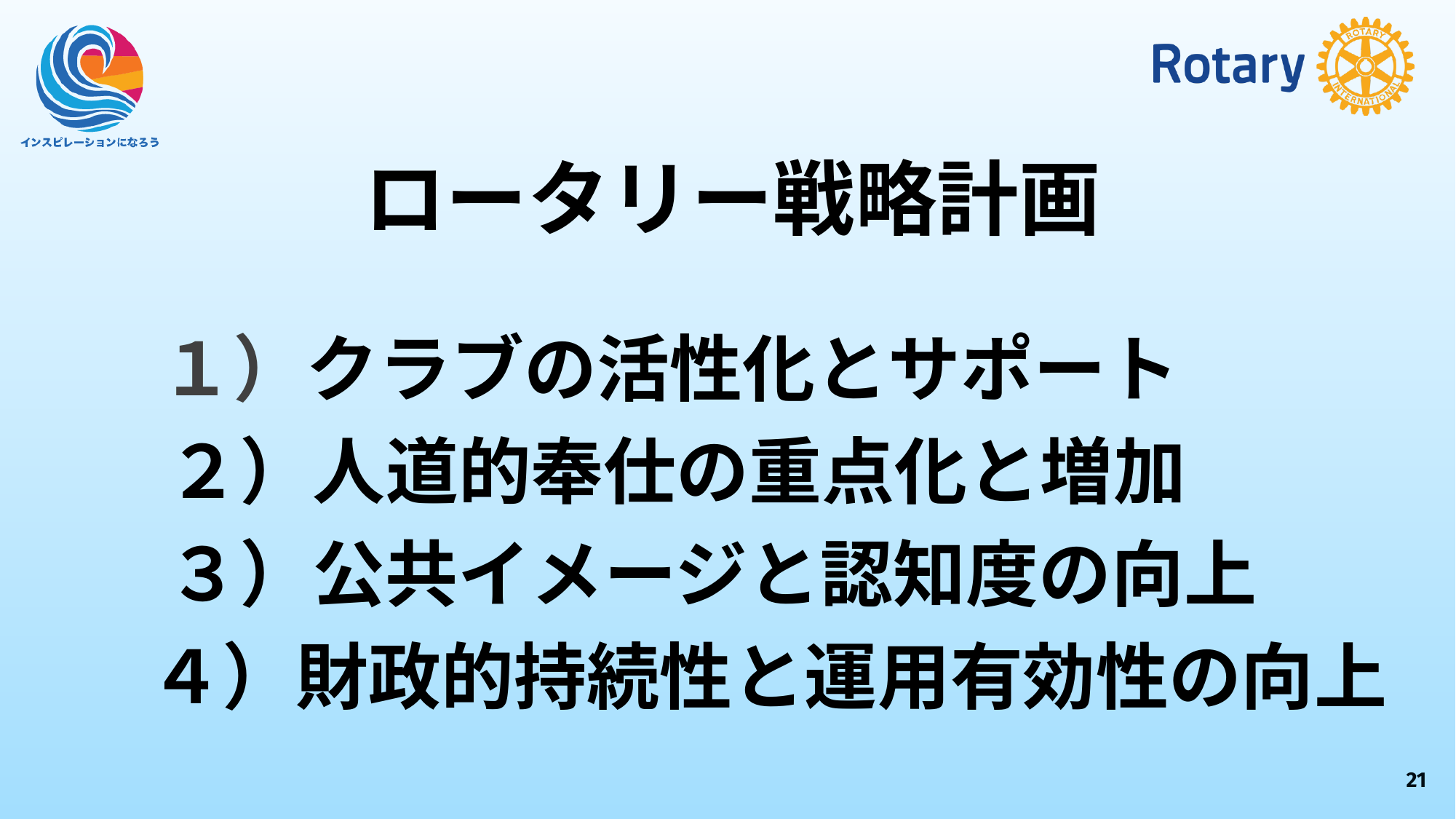

# ロータリー戦略計画
  　 １）クラブの活性化とサポート
  　２）人道的奉仕の重点化と増加
 　 ３）公共イメージと認知度の向上
　  ４）財政的持続性と運用有効性の向上

21